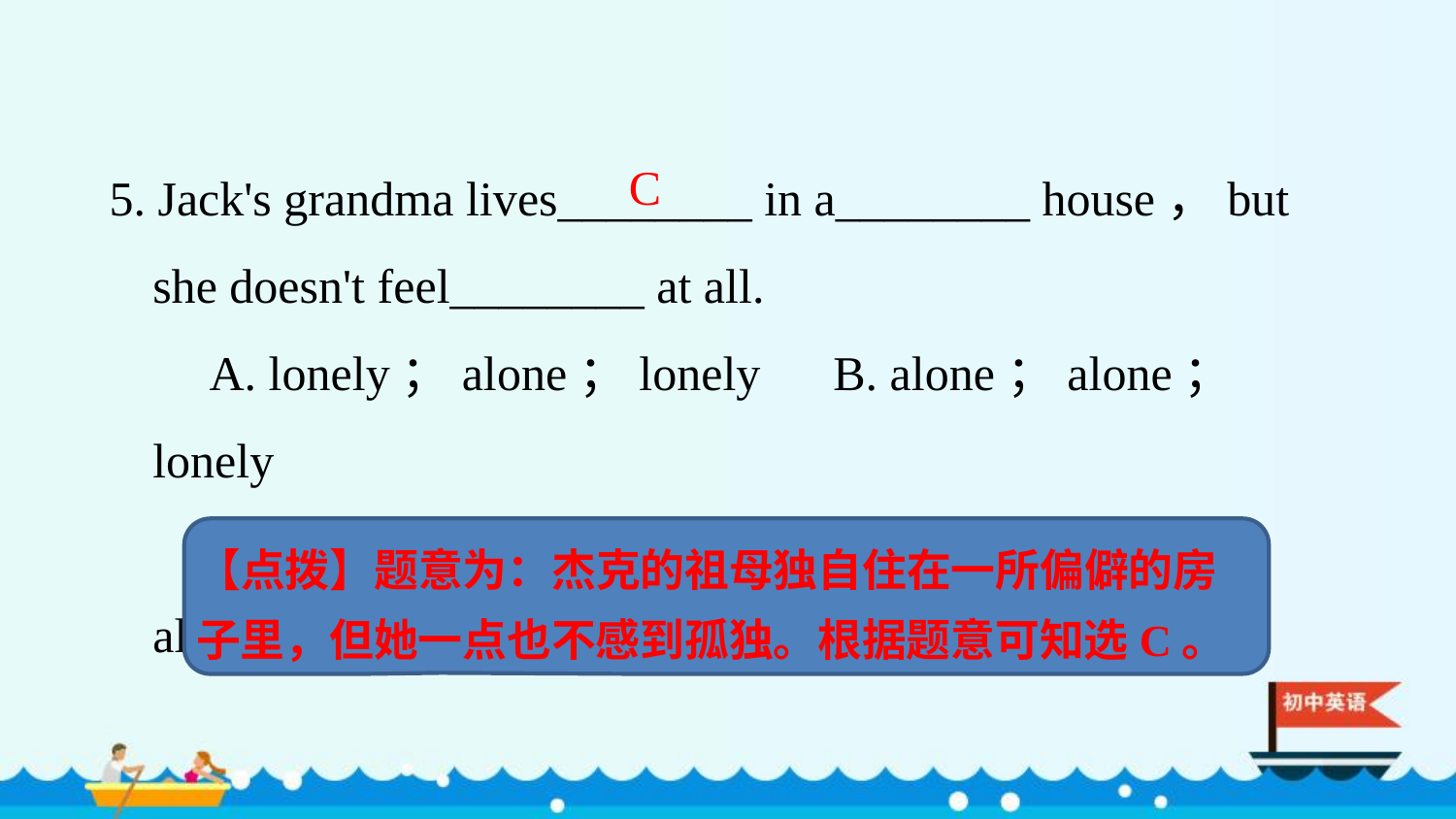

5. Jack's grandma lives________ in a________ house，but she doesn't feel________ at all.
A. lonely；alone；lonely      B. alone；alone；lonely
C. alone；lonely；lonely      D. lonely；lonely；alone
C

【点拨】题意为：杰克的祖母独自住在一所偏僻的房子里，但她一点也不感到孤独。根据题意可知选C。